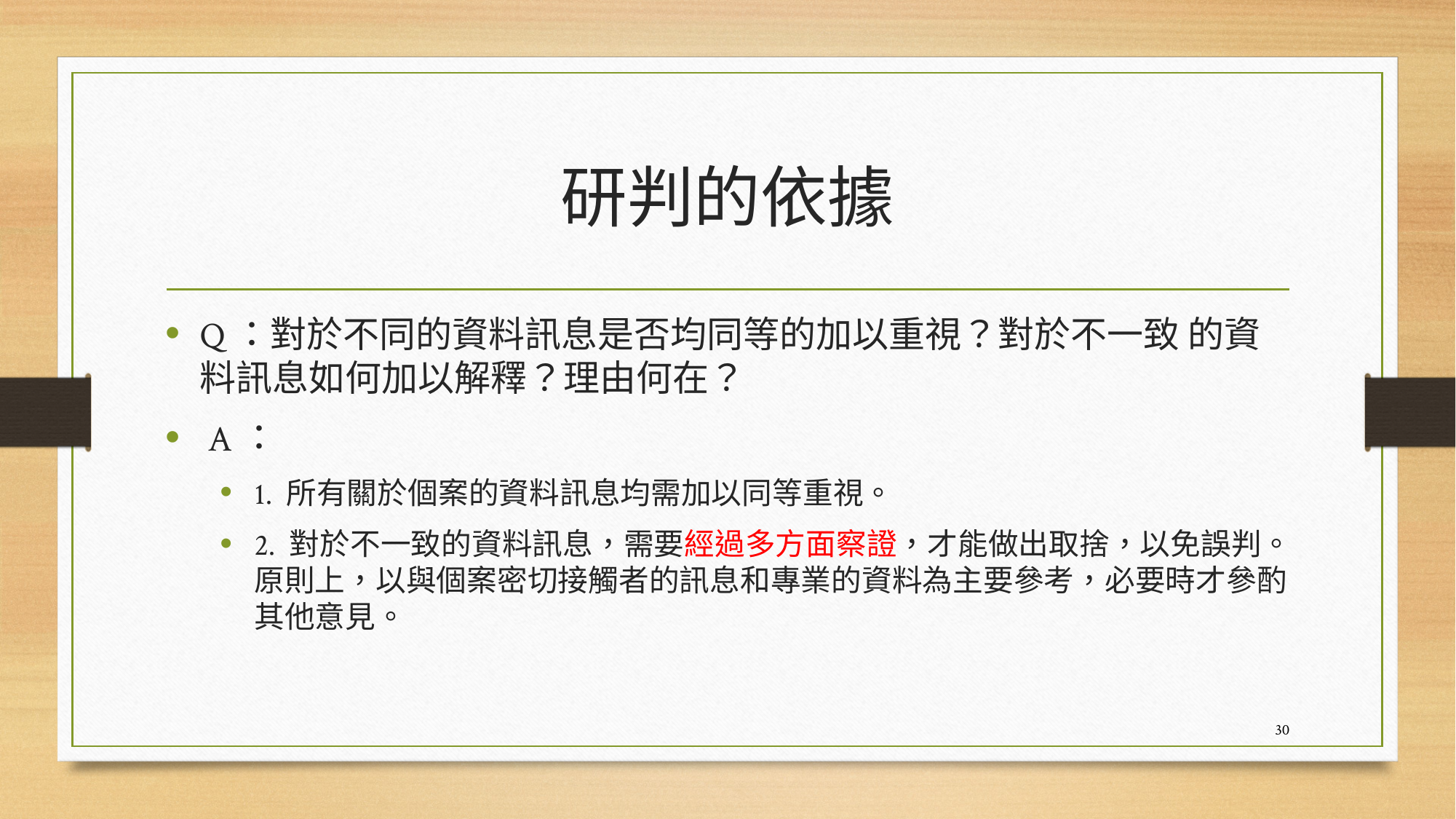

# 研判的依據
Q：對於不同的資料訊息是否均同等的加以重視？對於不一致 的資料訊息如何加以解釋？理由何在？
 A：
1. 所有關於個案的資料訊息均需加以同等重視。
2. 對於不一致的資料訊息，需要經過多方面察證，才能做出取捨，以免誤判。原則上，以與個案密切接觸者的訊息和專業的資料為主要參考，必要時才參酌其他意見。
30